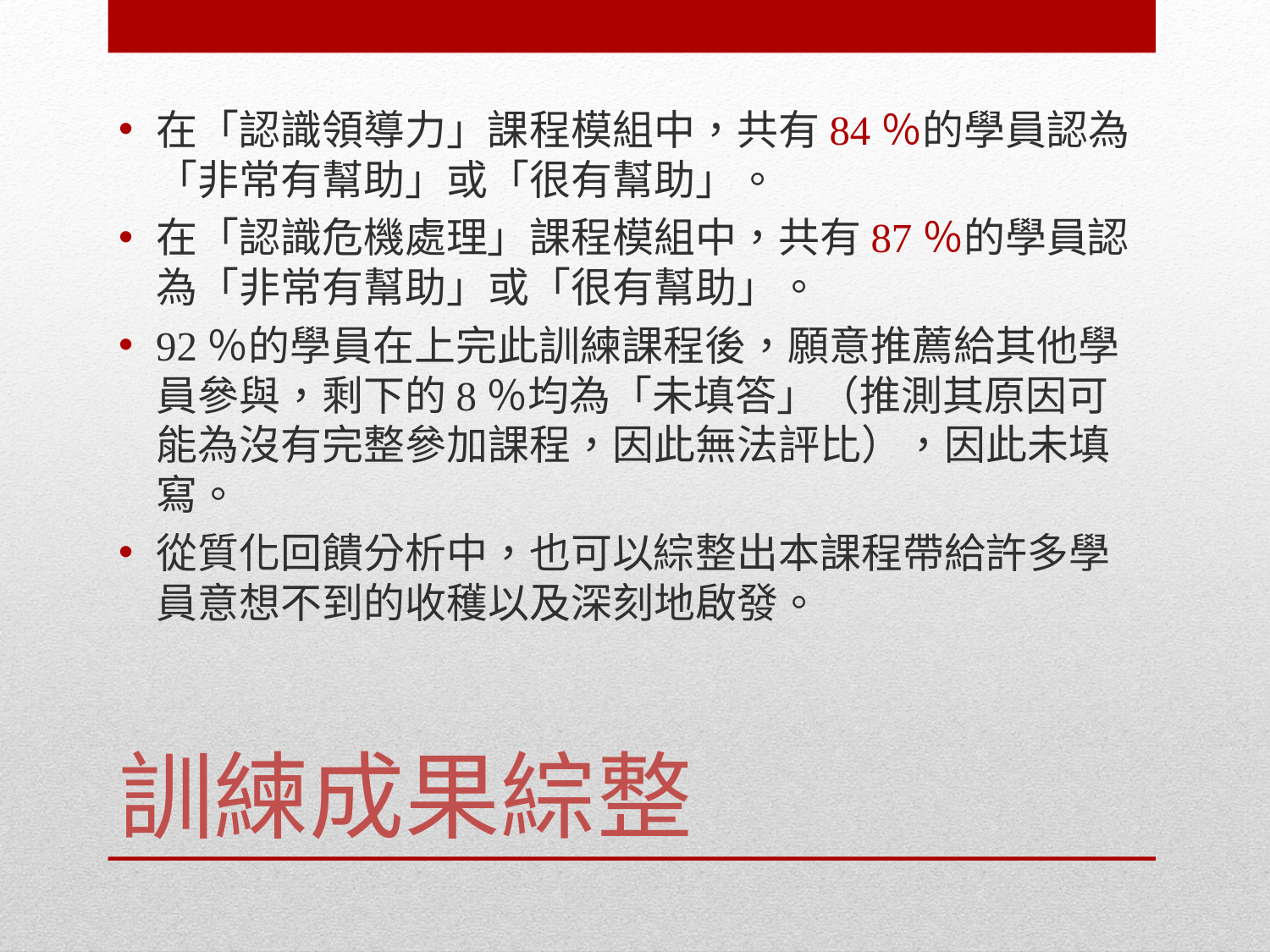

在「認識領導力」課程模組中，共有84％的學員認為「非常有幫助」或「很有幫助」。
在「認識危機處理」課程模組中，共有87％的學員認為「非常有幫助」或「很有幫助」。
92％的學員在上完此訓練課程後，願意推薦給其他學員參與，剩下的8％均為「未填答」（推測其原因可能為沒有完整參加課程，因此無法評比），因此未填寫。
從質化回饋分析中，也可以綜整出本課程帶給許多學員意想不到的收穫以及深刻地啟發。
# 訓練成果綜整